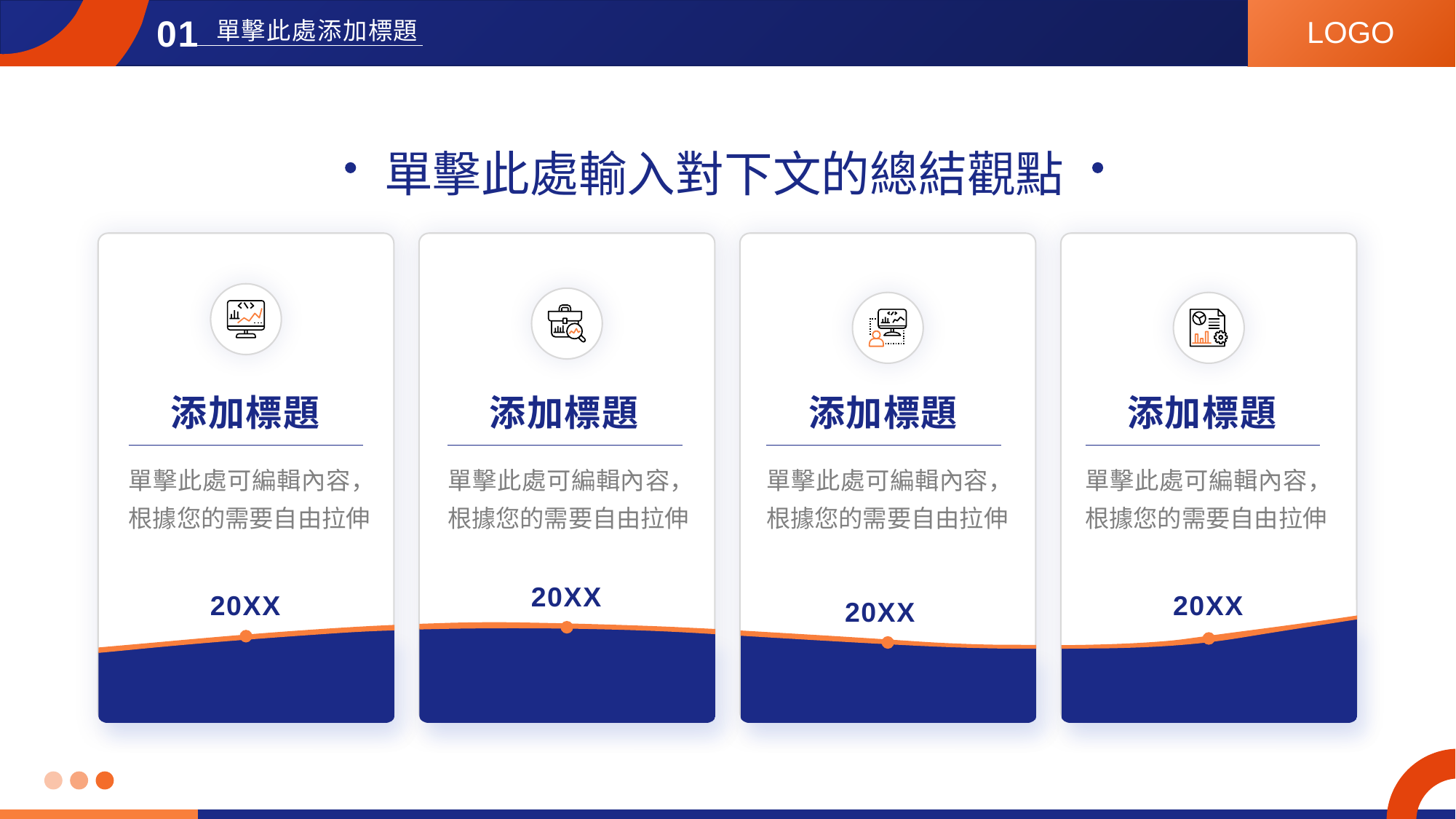

01
單擊此處添加標題
LOGO
單擊此處輸入對下文的總結觀點

添加標題
單擊此處可編輯內容，根據您的需要自由拉伸
添加標題
單擊此處可編輯內容，根據您的需要自由拉伸
添加標題
單擊此處可編輯內容，根據您的需要自由拉伸
添加標題
單擊此處可編輯內容，根據您的需要自由拉伸
20XX
20XX
20XX
20XX